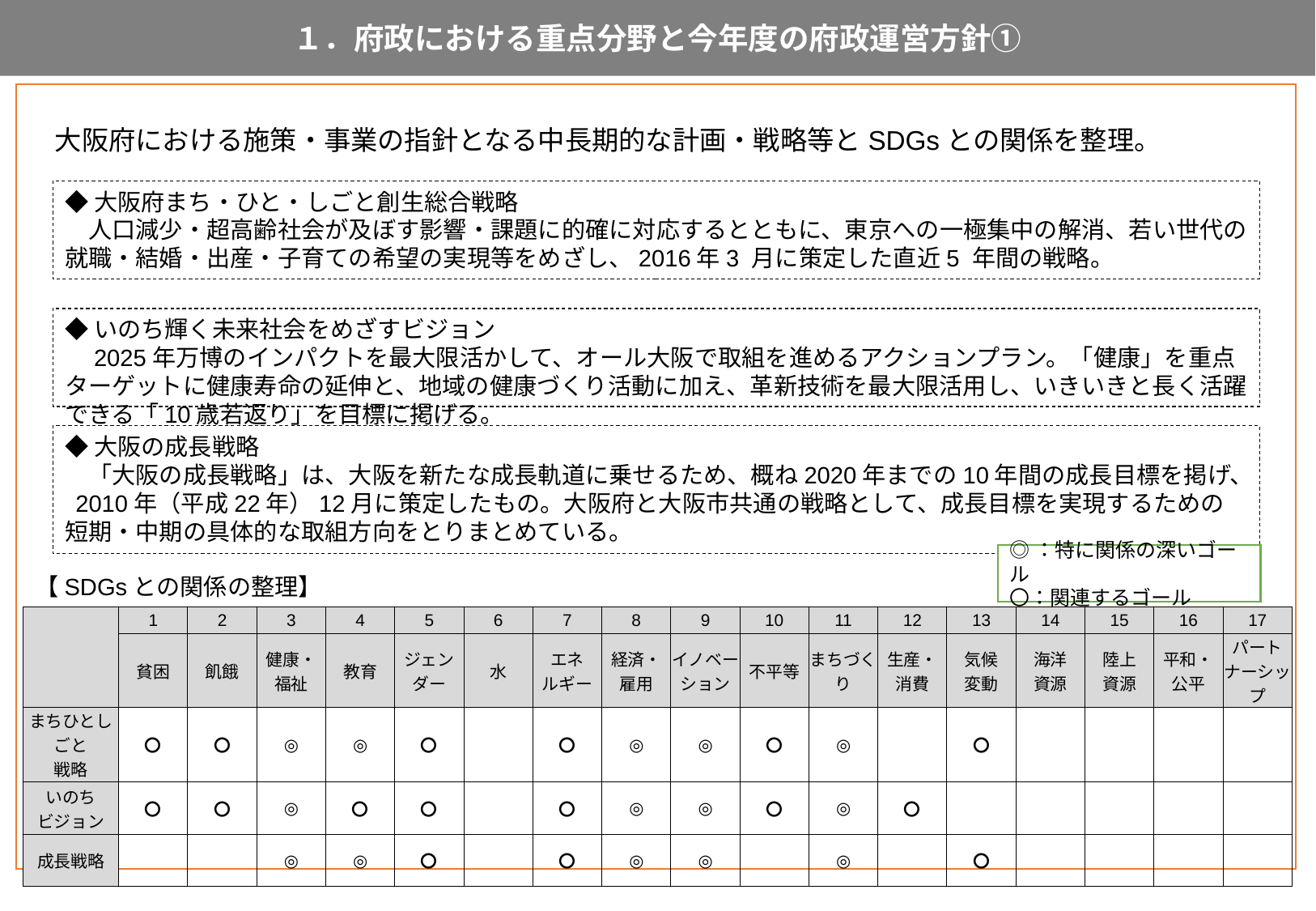

１．府政における重点分野と今年度の府政運営方針①
3

　大阪府における施策・事業の指針となる中長期的な計画・戦略等とSDGsとの関係を整理。
◆大阪府まち・ひと・しごと創生総合戦略
　人口減少・超高齢社会が及ぼす影響・課題に的確に対応するとともに、東京への一極集中の解消、若い世代の就職・結婚・出産・子育ての希望の実現等をめざし、2016年3 月に策定した直近5 年間の戦略。

◆いのち輝く未来社会をめざすビジョン
　2025年万博のインパクトを最大限活かして、オール大阪で取組を進めるアクションプラン。「健康」を重点ターゲットに健康寿命の延伸と、地域の健康づくり活動に加え、革新技術を最大限活用し、いきいきと長く活躍できる「10歳若返り」を目標に掲げる。

◆大阪の成長戦略
　「大阪の成長戦略」は、大阪を新たな成長軌道に乗せるため、概ね2020年までの10年間の成長目標を掲げ、 2010年（平成22年）12月に策定したもの。大阪府と大阪市共通の戦略として、成長目標を実現するための短期・中期の具体的な取組方向をとりまとめている。
◎：特に関係の深いゴール
〇：関連するゴール
【SDGsとの関係の整理】
|  | 1 | 2 | 3 | 4 | 5 | 6 | 7 | 8 | 9 | 10 | 11 | 12 | 13 | 14 | 15 | 16 | 17 |
| --- | --- | --- | --- | --- | --- | --- | --- | --- | --- | --- | --- | --- | --- | --- | --- | --- | --- |
|  | 貧困 | 飢餓 | 健康・ 福祉 | 教育 | ジェンダー | 水 | エネ ルギー | 経済・ 雇用 | イノベーション | 不平等 | まちづくり | 生産・ 消費 | 気候 変動 | 海洋 資源 | 陸上 資源 | 平和・ 公平 | パートナーシップ |
| まちひとしごと 戦略 | 〇 | 〇 | ◎ | ◎ | 〇 |  | 〇 | ◎ | ◎ | 〇 | ◎ |  | 〇 |  |  |  |  |
| いのち ビジョン | 〇 | 〇 | ◎ | 〇 | 〇 |  | 〇 | ◎ | ◎ | 〇 | ◎ | 〇 |  |  |  |  |  |
| 成長戦略 |  |  | ◎ | ◎ | 〇 |  | 〇 | ◎ | ◎ |  | ◎ |  | 〇 |  |  |  |  |